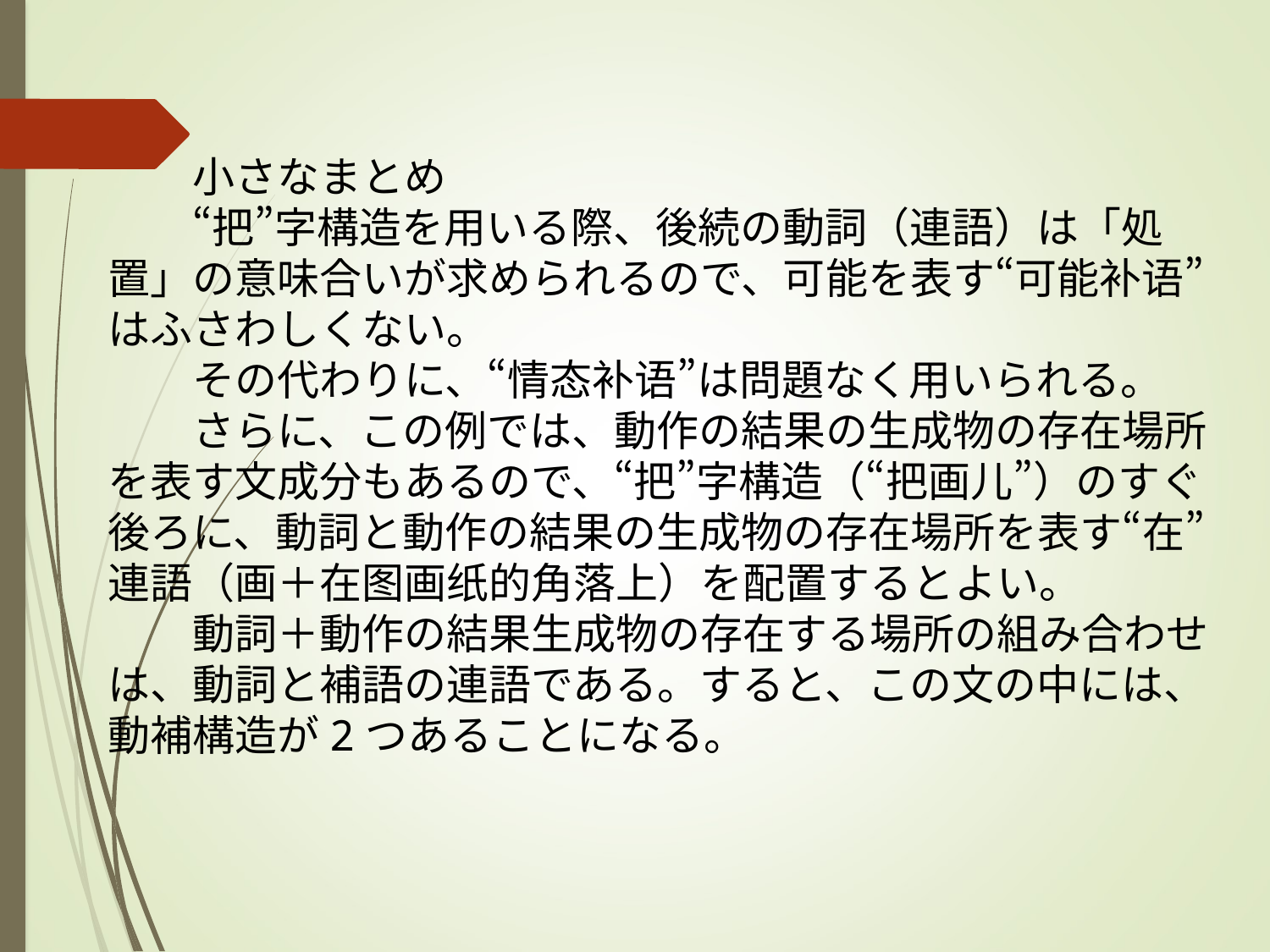

小さなまとめ
　　“把”字構造を用いる際、後続の動詞（連語）は「処置」の意味合いが求められるので、可能を表す“可能补语”はふさわしくない。
　　その代わりに、“情态补语”は問題なく用いられる。
　　さらに、この例では、動作の結果の生成物の存在場所を表す文成分もあるので、“把”字構造（“把画儿”）のすぐ後ろに、動詞と動作の結果の生成物の存在場所を表す“在”連語（画＋在图画纸的角落上）を配置するとよい。
　　動詞＋動作の結果生成物の存在する場所の組み合わせは、動詞と補語の連語である。すると、この文の中には、動補構造が2つあることになる。